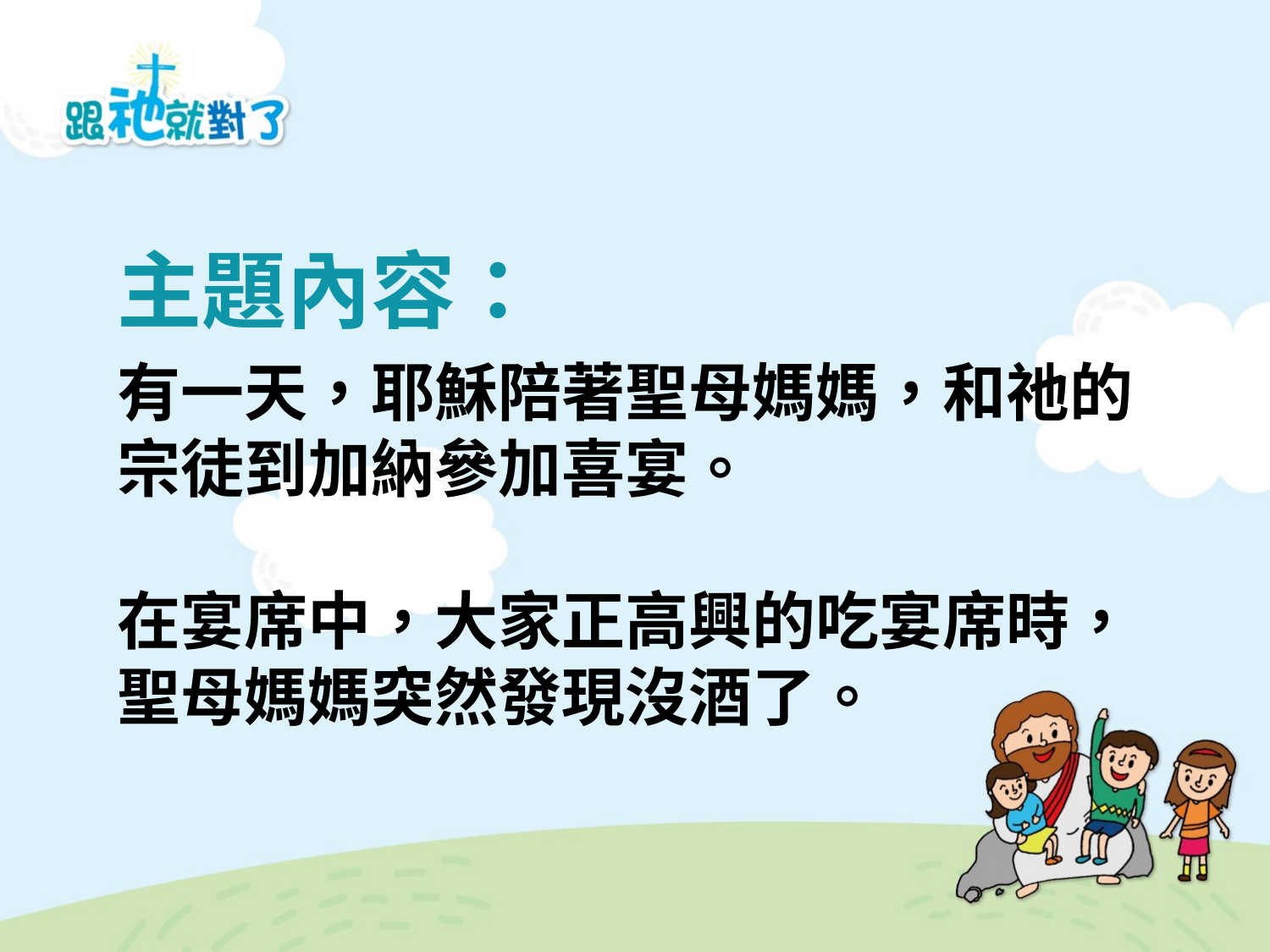

主題內容：
有一天，耶穌陪著聖母媽媽，和祂的宗徒到加納參加喜宴。

在宴席中，大家正高興的吃宴席時，聖母媽媽突然發現沒酒了。